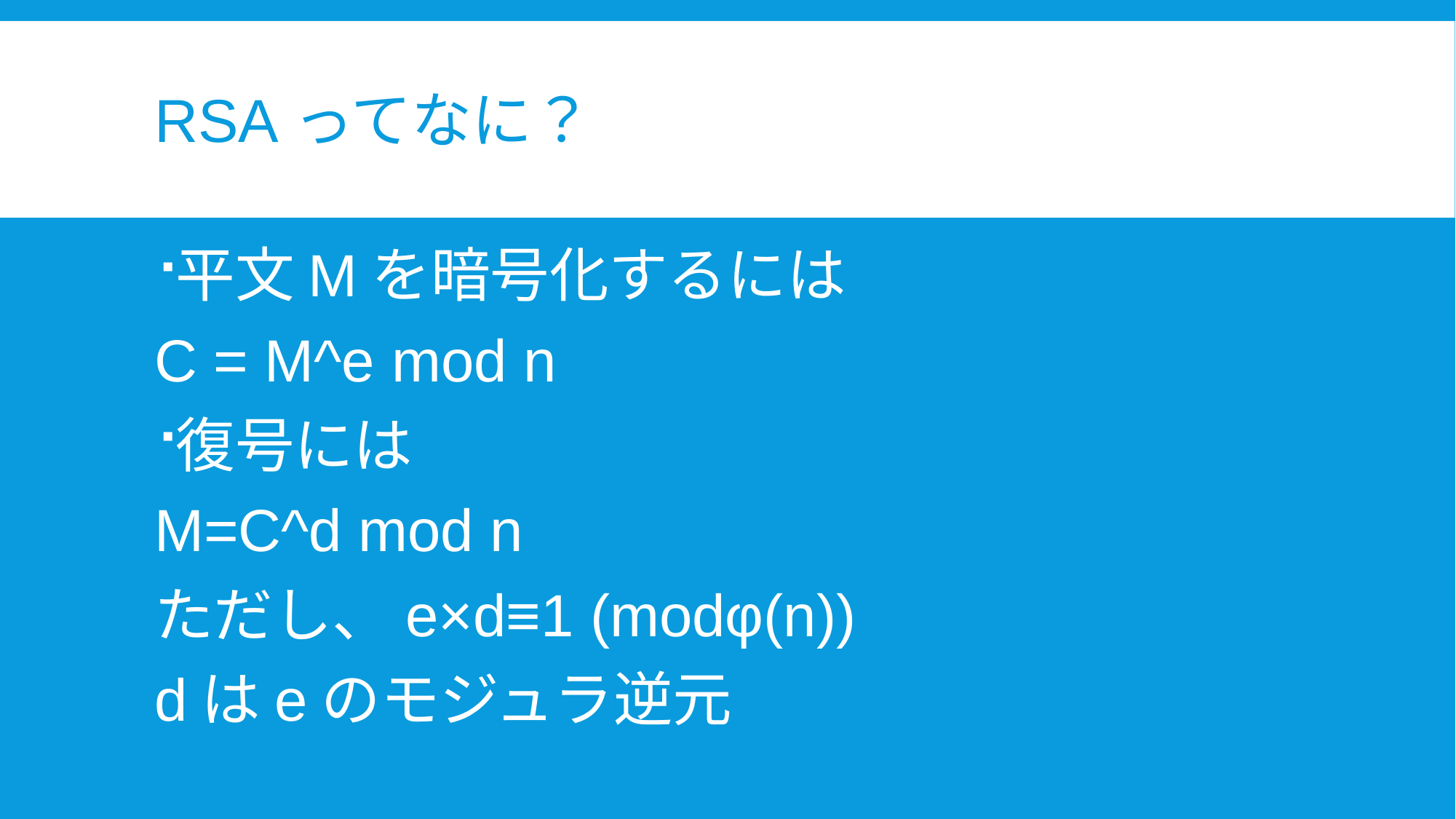

# RSAってなに？
平文Mを暗号化するには
C = M^e mod n
復号には
M=C^d mod n
ただし、e×d≡1 (modφ(n))
dはeのモジュラ逆元